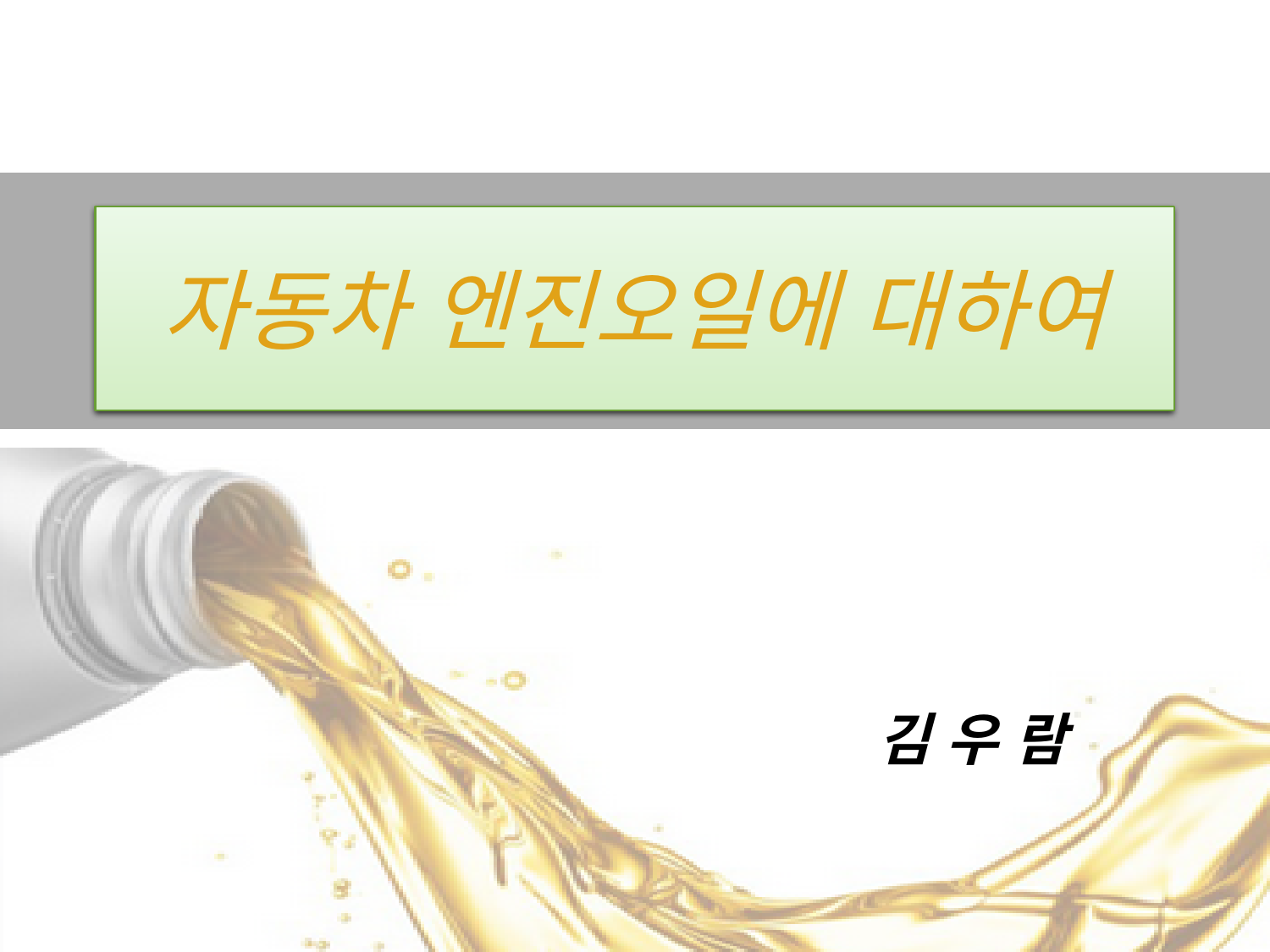

# 자동차 엔진오일에 대하여

  김 우 람